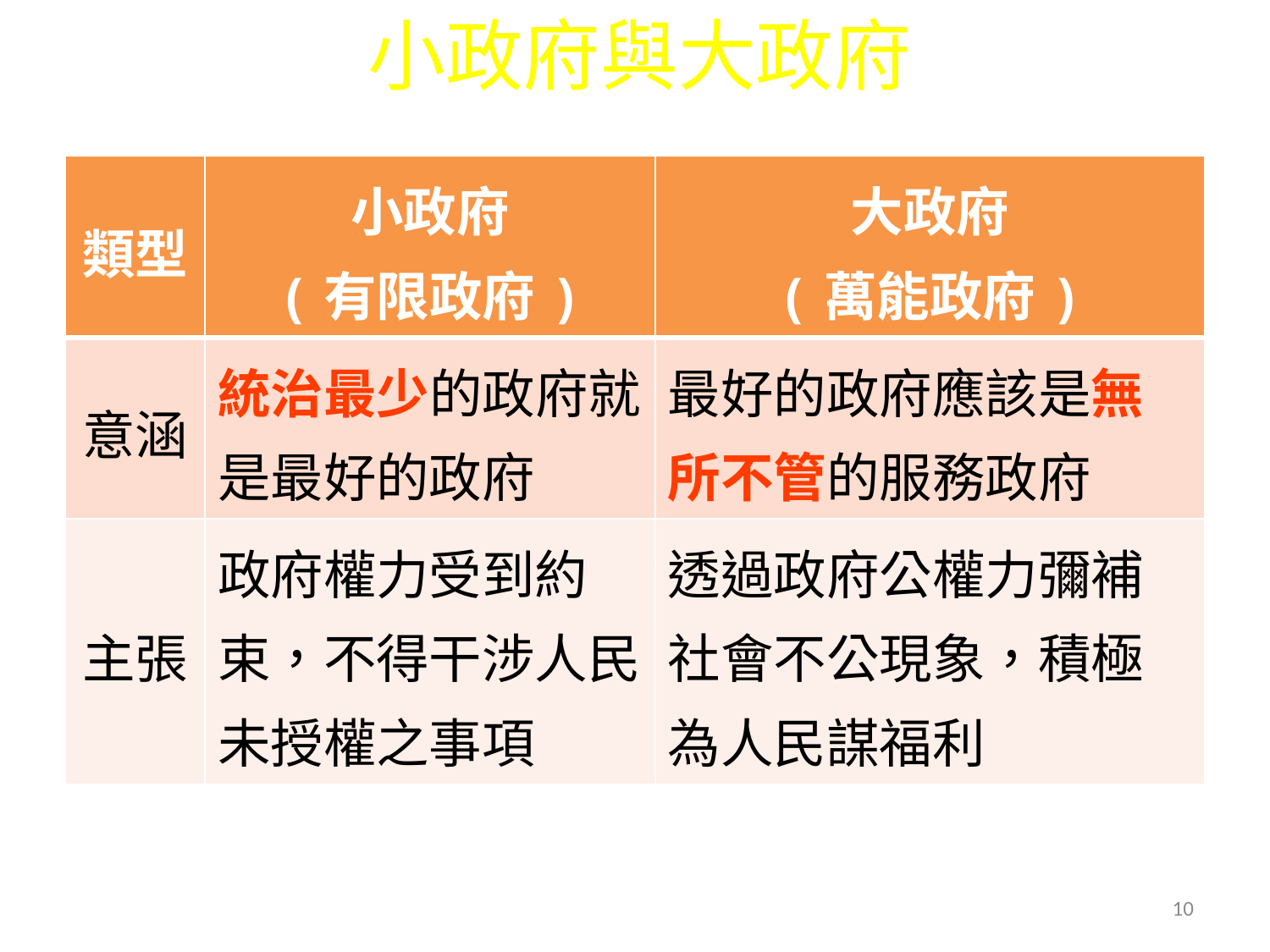

# 小政府與大政府
| 類型 | 小政府 (有限政府) | 大政府 (萬能政府) |
| --- | --- | --- |
| 意涵 | 統治最少的政府就是最好的政府 | 最好的政府應該是無所不管的服務政府 |
| 主張 | 政府權力受到約束，不得干涉人民未授權之事項 | 透過政府公權力彌補社會不公現象，積極為人民謀福利 |
10